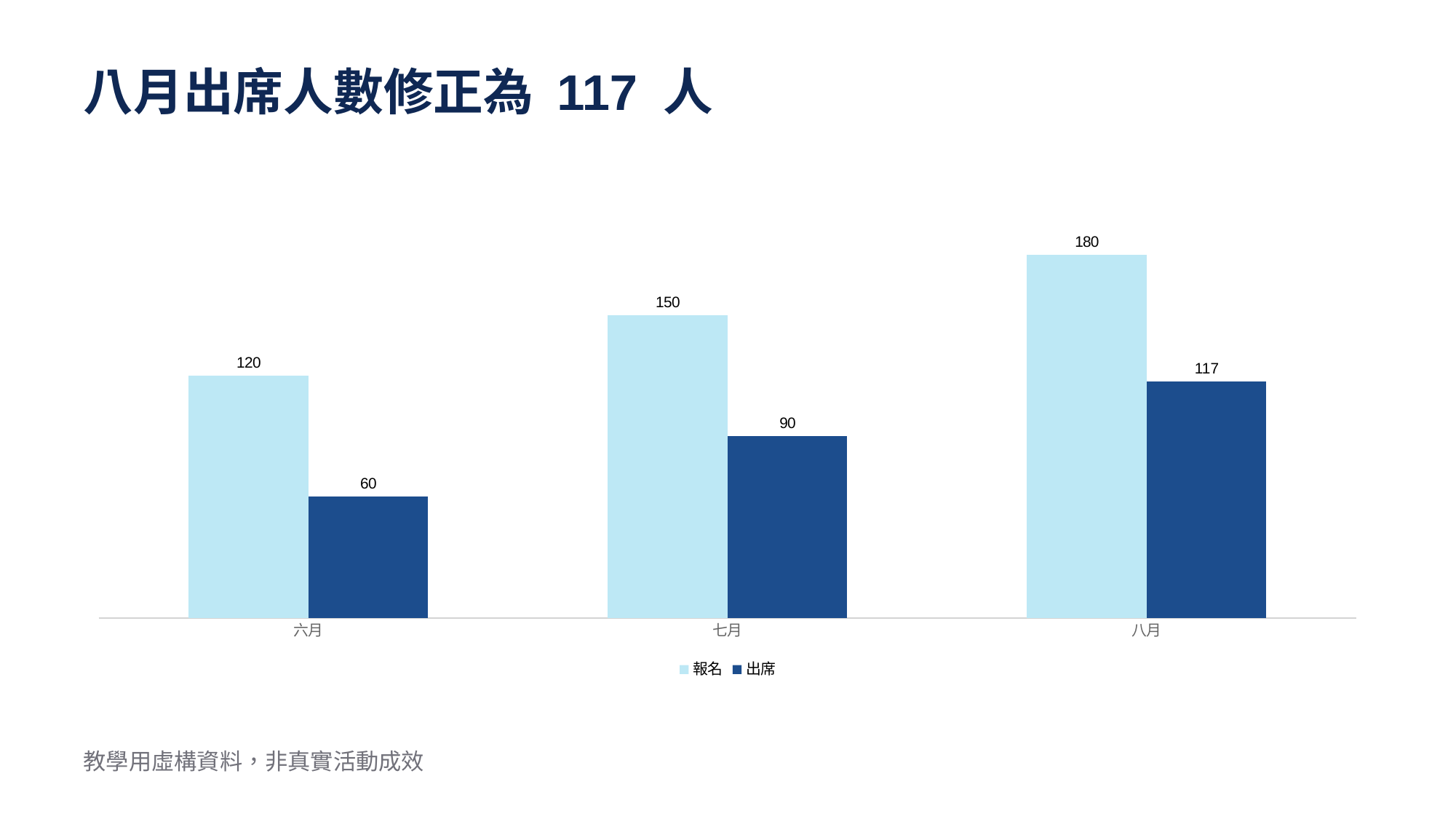

八月出席人數修正為 117 人

### Chart

| Category |  |  |
|---|---|---|
| 六月 | 120.0 | 60.0 |
| 七月 | 150.0 | 90.0 |
| 八月 | 180.0 | 117.0 |
教學用虛構資料，非真實活動成效